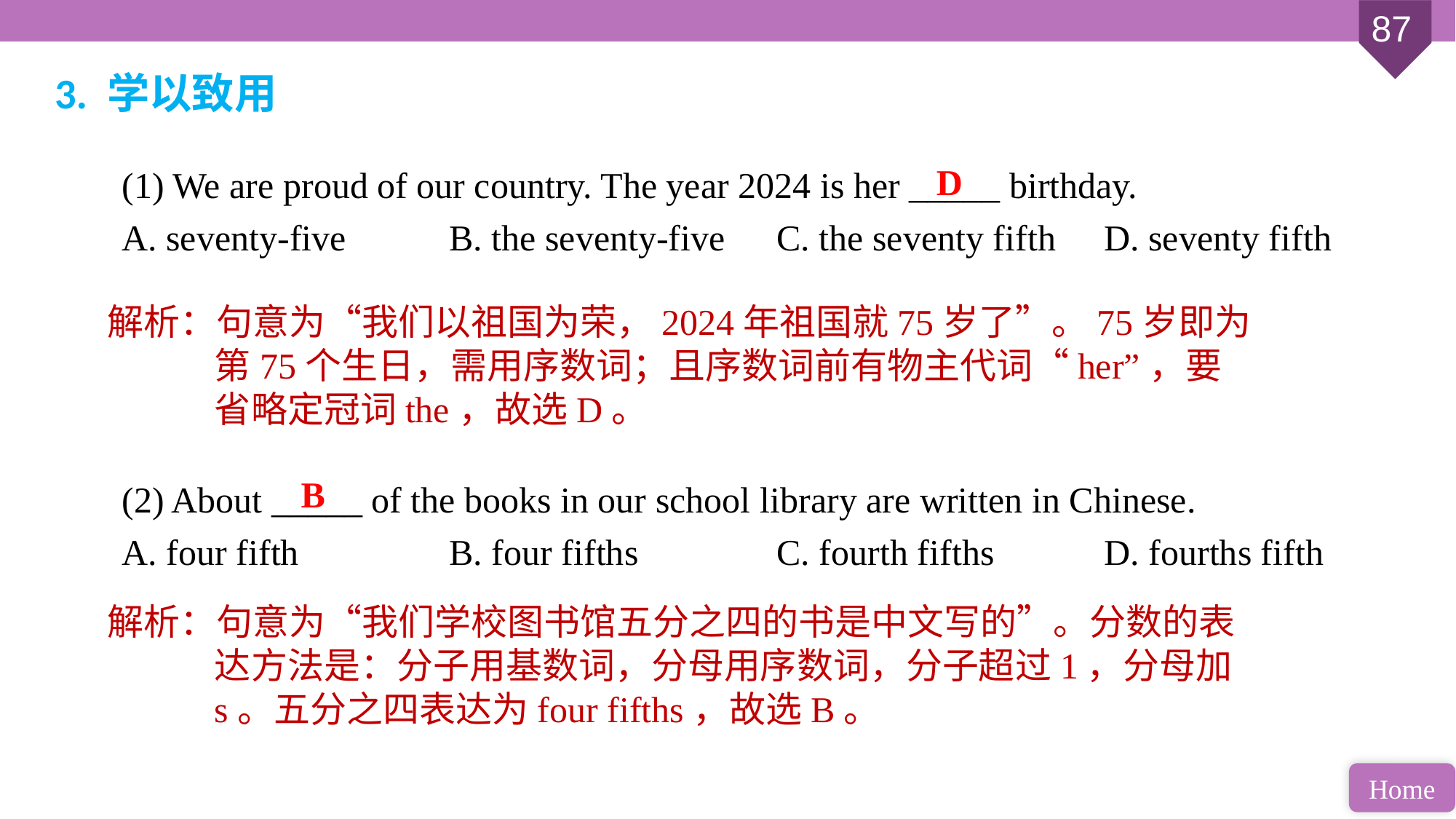

3. 学以致用
(1) We are proud of our country. The year 2024 is her _____ birthday.
A. seventy-five 	B. the seventy-five 	C. the seventy fifth 	D. seventy fifth

(2) About _____ of the books in our school library are written in Chinese.
A. four fifth 		B. four fifths 		C. fourth fifths 	D. fourths fifth
D
解析：句意为“我们以祖国为荣，2024年祖国就75岁了”。75岁即为第75个生日，需用序数词；且序数词前有物主代词“her”，要省略定冠词the，故选D。
B
解析：句意为“我们学校图书馆五分之四的书是中文写的”。分数的表达方法是：分子用基数词，分母用序数词，分子超过1，分母加s。五分之四表达为four fifths，故选B。